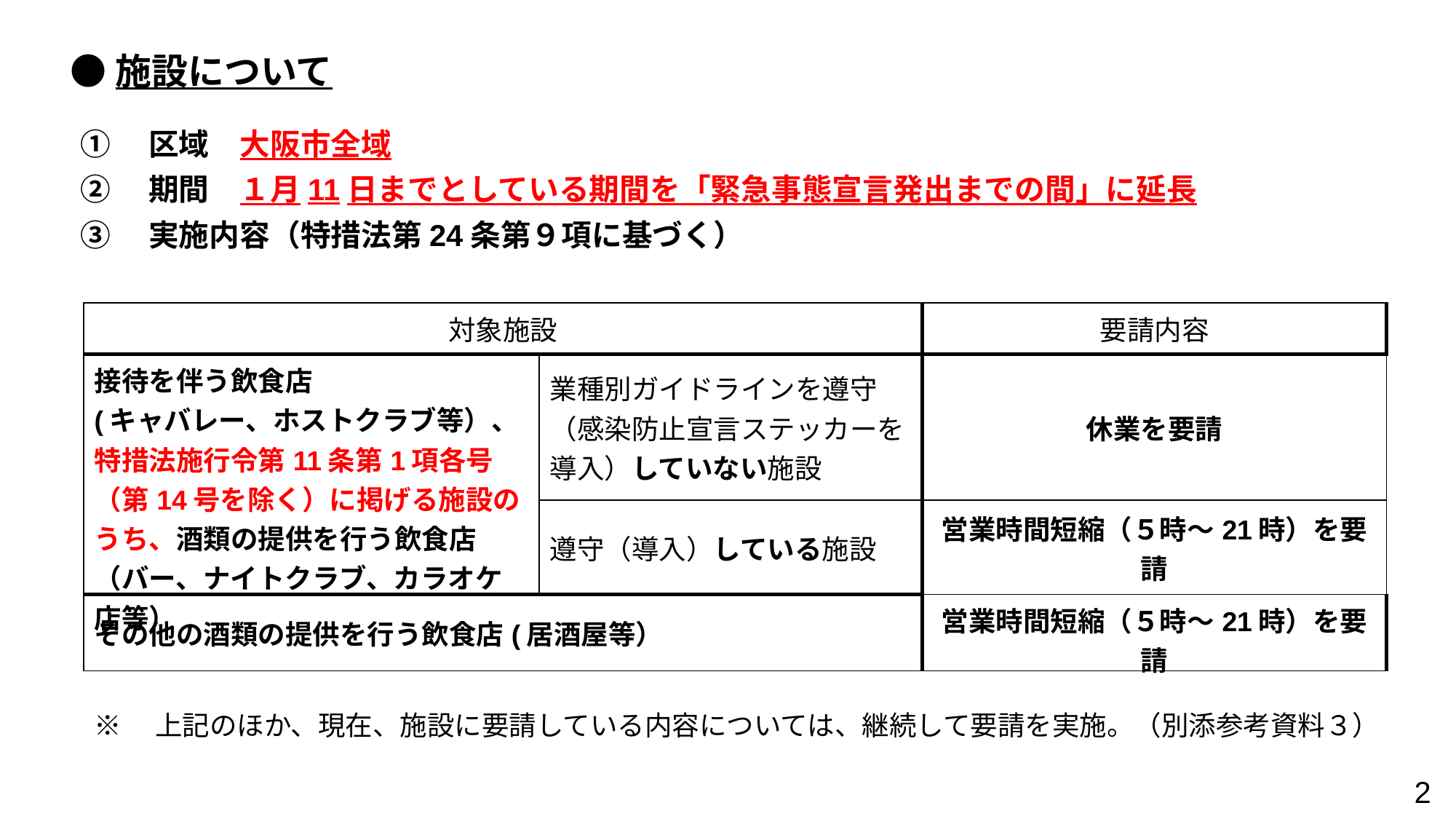

●施設について
   ①　区域　大阪市全域
   ②　期間　１月11日までとしている期間を「緊急事態宣言発出までの間」に延長
   ③　実施内容（特措法第24条第９項に基づく）
| 対象施設 |  | 要請内容 |
| --- | --- | --- |
| 接待を伴う飲食店 (キャバレー、ホストクラブ等）、 特措法施行令第11条第1項各号（第14号を除く）に掲げる施設のうち、酒類の提供を行う飲食店（バー、ナイトクラブ、カラオケ店等） | 業種別ガイドラインを遵守（感染防止宣言ステッカーを導入）していない施設 | 休業を要請 |
|  | 遵守（導入）している施設 | 営業時間短縮（５時～21時）を要請 |
| その他の酒類の提供を行う飲食店(居酒屋等） |  | 営業時間短縮（５時～21時）を要請 |
※　上記のほか、現在、施設に要請している内容については、継続して要請を実施。（別添参考資料３）

2